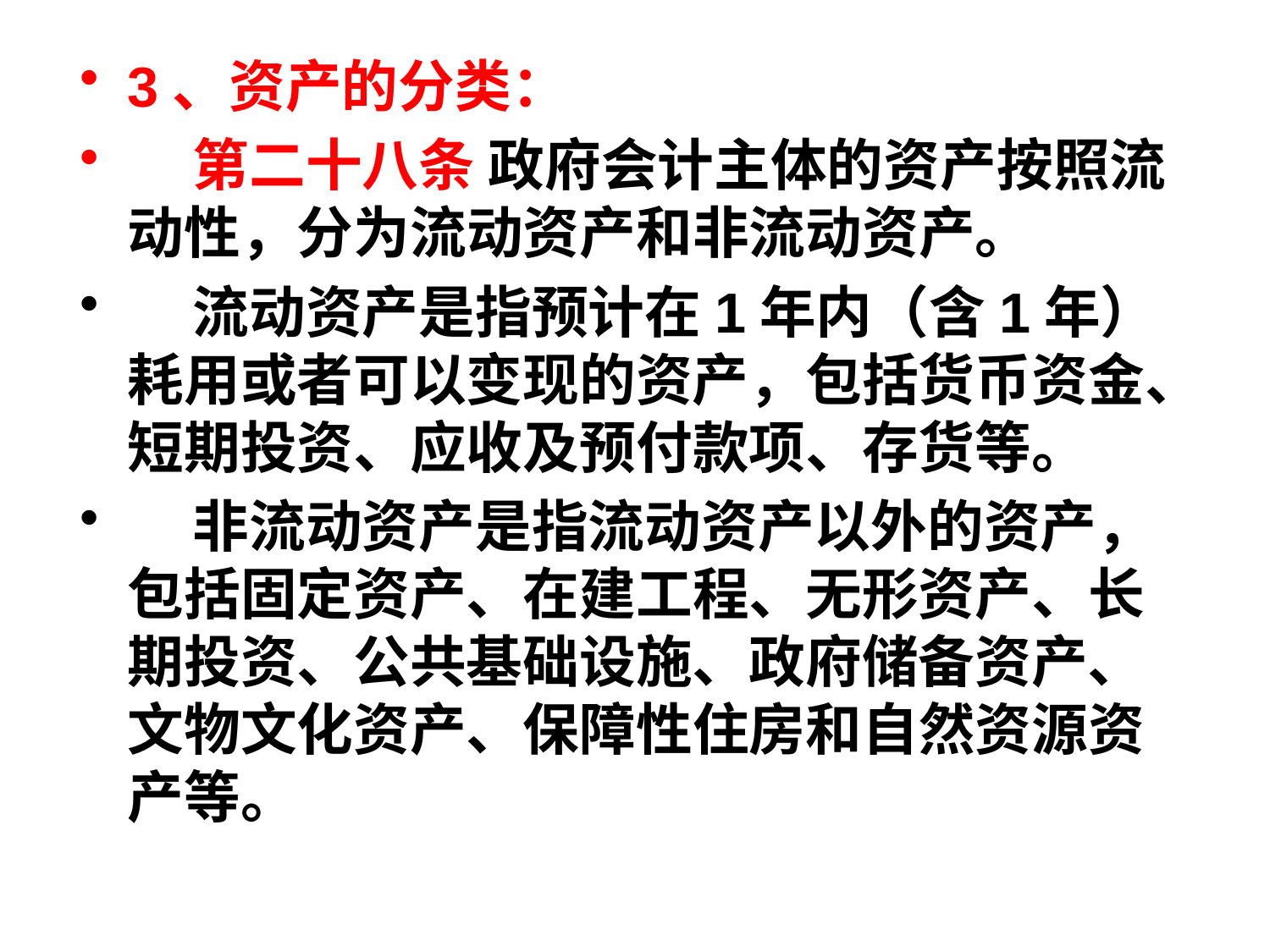

3、资产的分类：
    第二十八条 政府会计主体的资产按照流动性，分为流动资产和非流动资产。
    流动资产是指预计在1年内（含1年）耗用或者可以变现的资产，包括货币资金、短期投资、应收及预付款项、存货等。
    非流动资产是指流动资产以外的资产，包括固定资产、在建工程、无形资产、长期投资、公共基础设施、政府储备资产、文物文化资产、保障性住房和自然资源资产等。